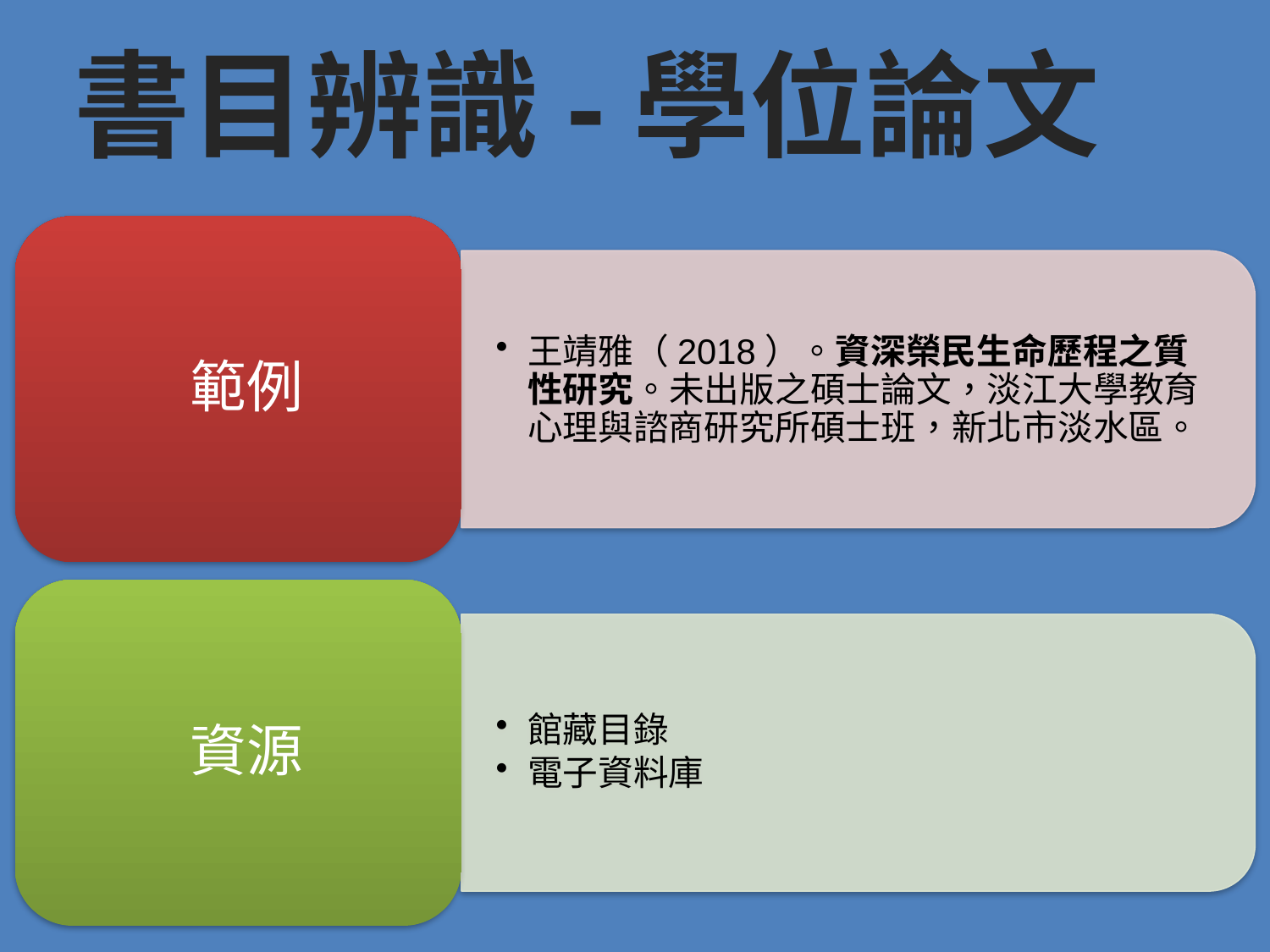

書目辨識-學位論文

王靖雅（2018）。資深榮民生命歷程之質性研究。未出版之碩士論文，淡江大學教育心理與諮商研究所碩士班，新北市淡水區。

範例
館藏目錄
電子資料庫
資源